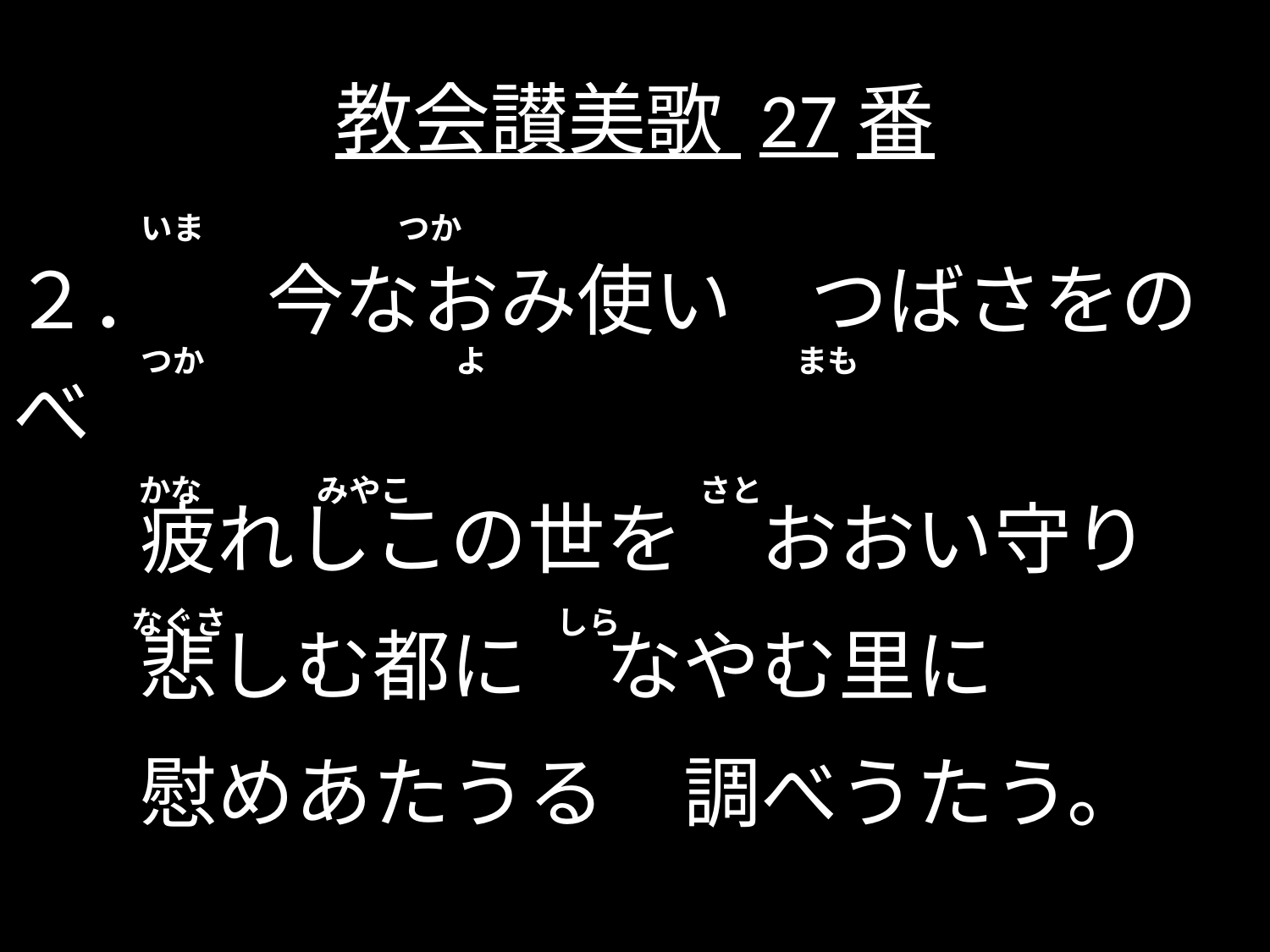

# 教会讃美歌 27番
        いま                           つか
２．	今なおみ使い　つばさをのべ
	疲れしこの世を　おおい守り
	悲しむ都に　なやむ里に
	慰めあたうる　調べうたう。
        つか                                   よ                                           まも
        かな                みやこ                                        さと
       なぐさ                                              しら